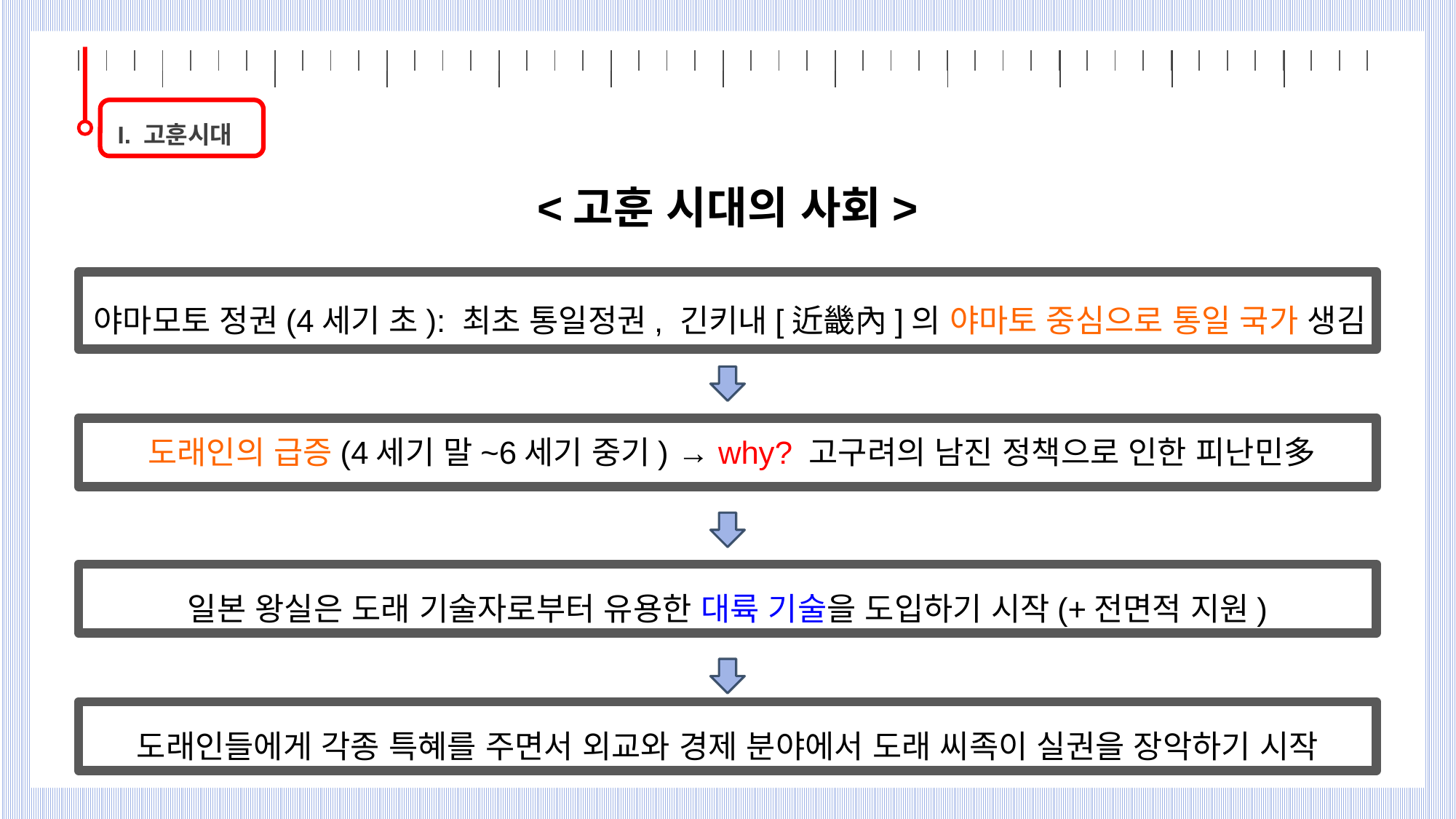

|  |  |  |  |  |  |  |  |  |  |  |  |  |  |  |  |  |  |  |  |  |  |  |  |  |  |  |  |  |  |  |  |  |  |  |  |  |  |  |  |  |  |  |  |  |  |  |  |
| --- | --- | --- | --- | --- | --- | --- | --- | --- | --- | --- | --- | --- | --- | --- | --- | --- | --- | --- | --- | --- | --- | --- | --- | --- | --- | --- | --- | --- | --- | --- | --- | --- | --- | --- | --- | --- | --- | --- | --- | --- | --- | --- | --- | --- | --- | --- | --- |
|  |  |  |  |  |  |  |  |  |  |  |  |
| --- | --- | --- | --- | --- | --- | --- | --- | --- | --- | --- | --- |
 I. 고훈시대

<고훈 시대의 사회>

야마모토 정권(4세기 초): 최초 통일정권, 긴키내[近畿內]의 야마토 중심으로 통일 국가 생김

도래인의 급증(4세기 말~6세기 중기) → why? 고구려의 남진 정책으로 인한 피난민多

일본 왕실은 도래 기술자로부터 유용한 대륙 기술을 도입하기 시작(+전면적 지원)

도래인들에게 각종 특혜를 주면서 외교와 경제 분야에서 도래 씨족이 실권을 장악하기 시작